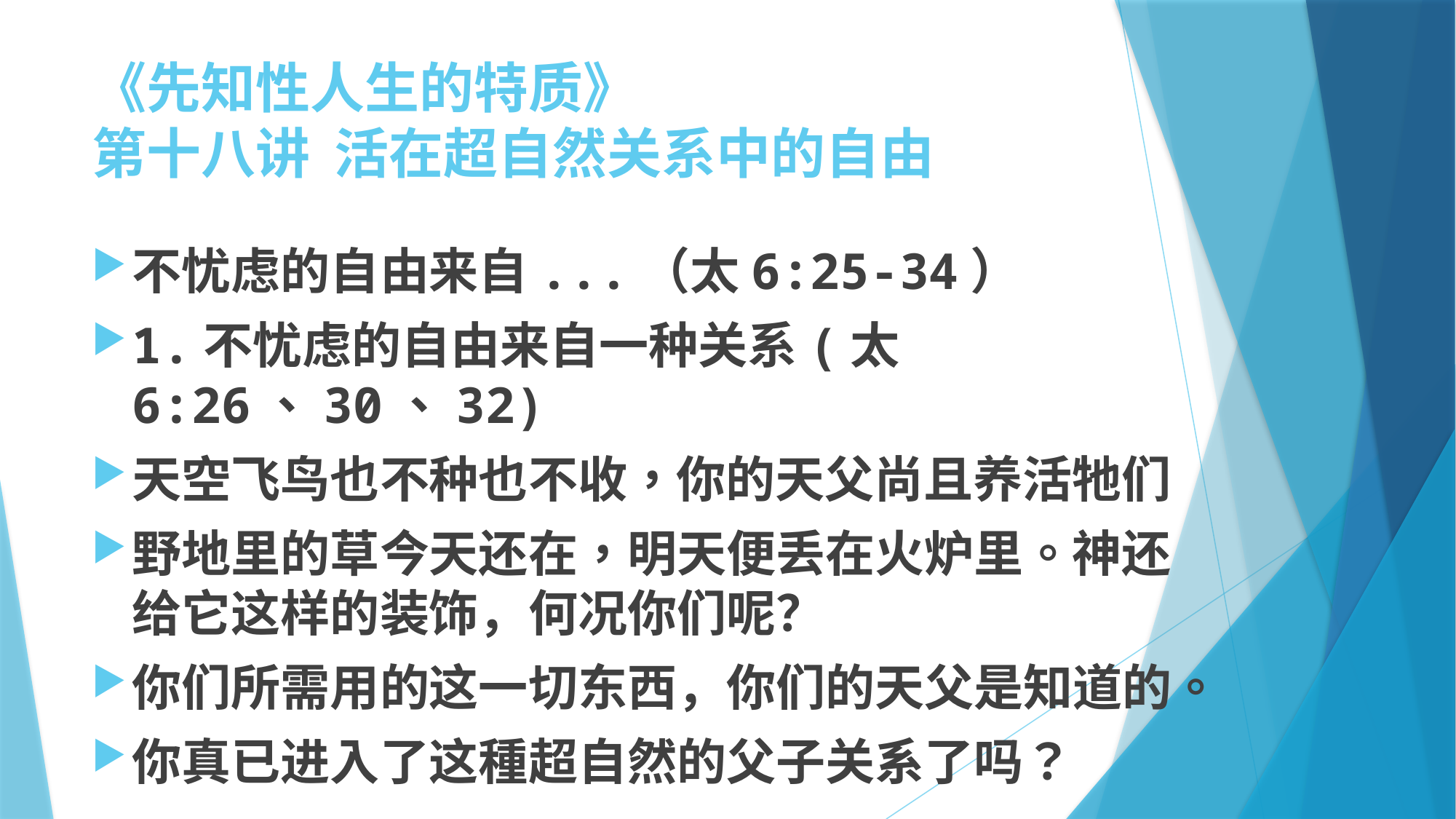

# 《先知性人生的特质》 第十八讲  活在超自然关系中的自由
不忧虑的自由来自...（太6:25-34）
1.不忧虑的自由来自一种关系(太6:26、30、32)
天空飞鸟也不种也不收，你的天父尚且养活牠们
野地里的草今天还在，明天便丢在火炉里。神还给它这样的装饰，何况你们呢？
你们所需用的这一切东西，你们的天父是知道的。
你真已进入了这種超自然的父子关系了吗？